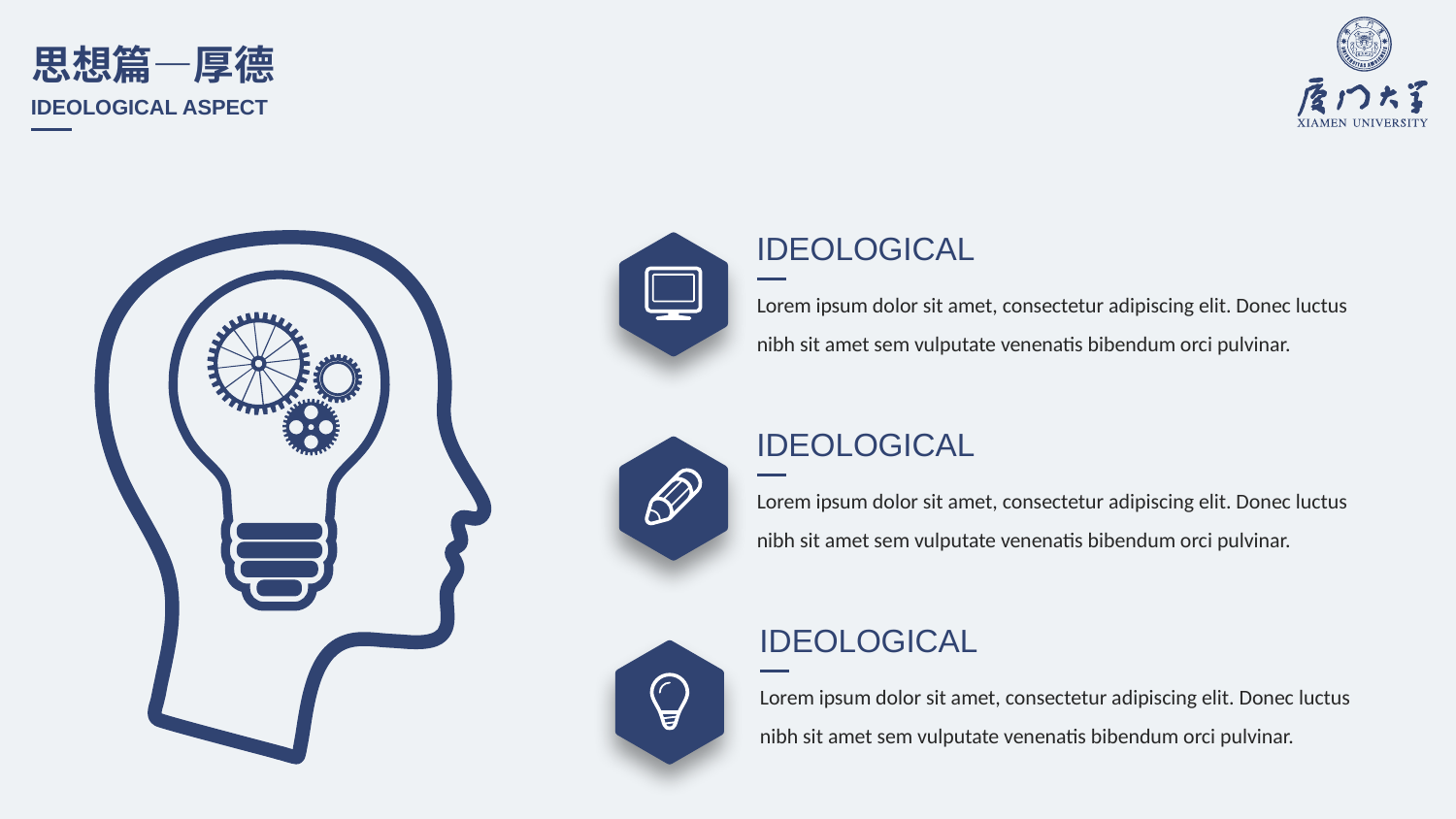

思想篇—厚德
IDEOLOGICAL ASPECT
IDEOLOGICAL

Lorem ipsum dolor sit amet, consectetur adipiscing elit. Donec luctus nibh sit amet sem vulputate venenatis bibendum orci pulvinar.
IDEOLOGICAL

Lorem ipsum dolor sit amet, consectetur adipiscing elit. Donec luctus nibh sit amet sem vulputate venenatis bibendum orci pulvinar.
IDEOLOGICAL

Lorem ipsum dolor sit amet, consectetur adipiscing elit. Donec luctus nibh sit amet sem vulputate venenatis bibendum orci pulvinar.